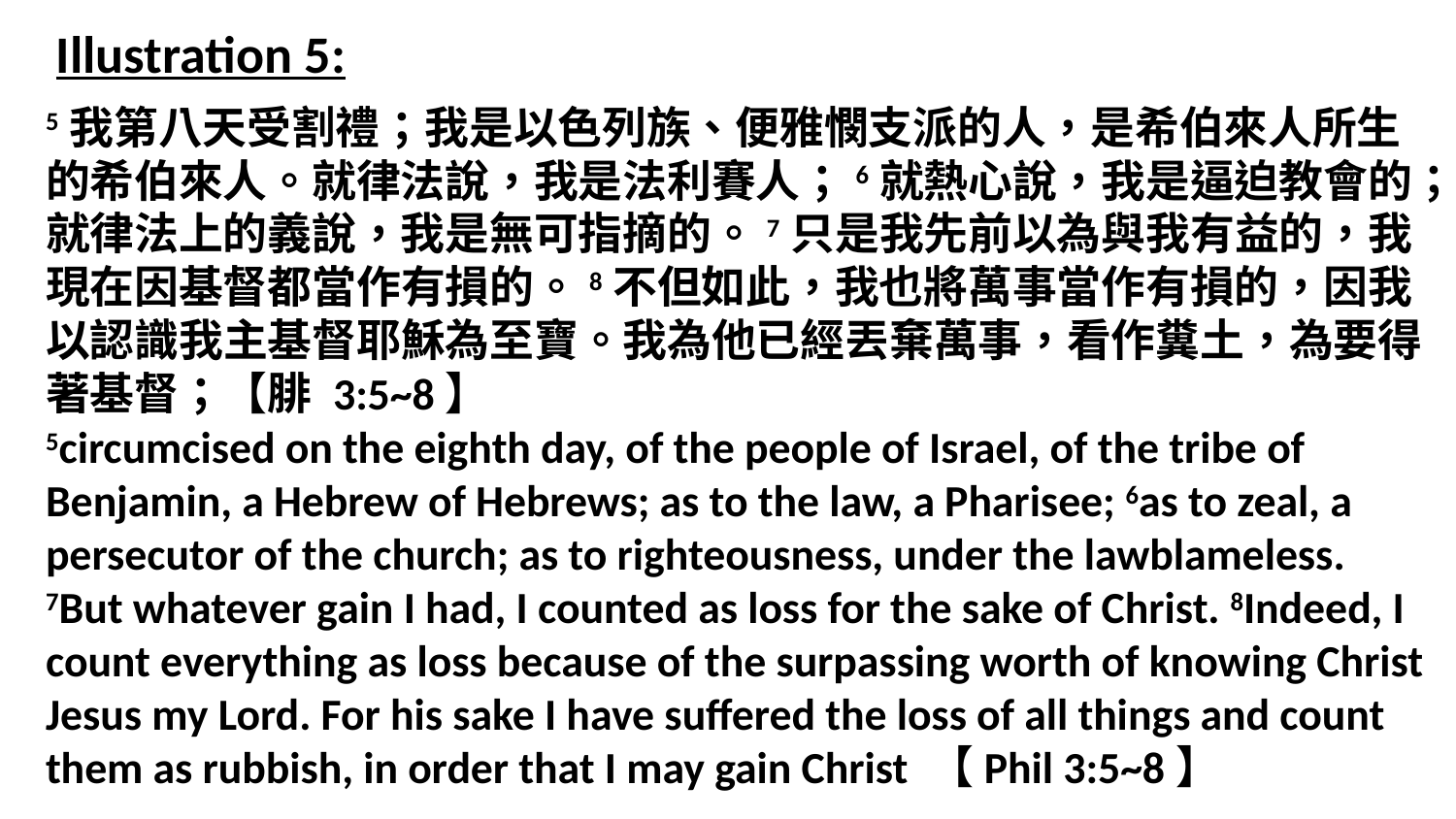

Illustration 5:
5我第八天受割禮；我是以色列族、便雅憫支派的人，是希伯來人所生的希伯來人。就律法說，我是法利賽人；6就熱心說，我是逼迫教會的；就律法上的義說，我是無可指摘的。7只是我先前以為與我有益的，我現在因基督都當作有損的。8不但如此，我也將萬事當作有損的，因我以認識我主基督耶穌為至寶。我為他已經丟棄萬事，看作糞土，為要得著基督；【腓 3:5~8】
5circumcised on the eighth day, of the people of Israel, of the tribe of Benjamin, a Hebrew of Hebrews; as to the law, a Pharisee; 6as to zeal, a persecutor of the church; as to righteousness, under the lawblameless. 7But whatever gain I had, I counted as loss for the sake of Christ. 8Indeed, I count everything as loss because of the surpassing worth of knowing Christ Jesus my Lord. For his sake I have suffered the loss of all things and count them as rubbish, in order that I may gain Christ 【Phil 3:5~8】